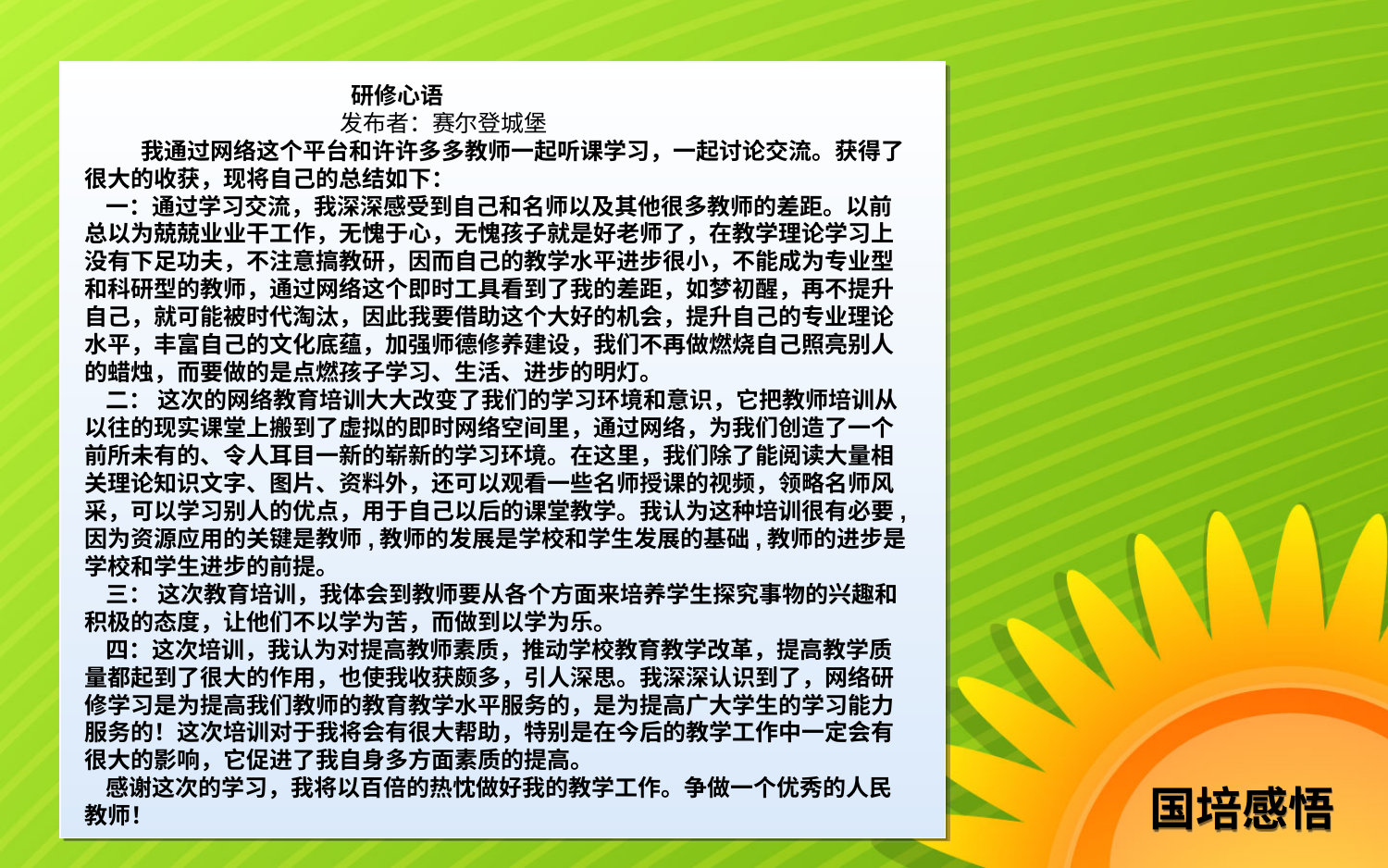

研修心语
                                                 发布者：赛尔登城堡
          我通过网络这个平台和许许多多教师一起听课学习，一起讨论交流。获得了很大的收获，现将自己的总结如下：
    一：通过学习交流，我深深感受到自己和名师以及其他很多教师的差距。以前总以为兢兢业业干工作，无愧于心，无愧孩子就是好老师了，在教学理论学习上没有下足功夫，不注意搞教研，因而自己的教学水平进步很小，不能成为专业型和科研型的教师，通过网络这个即时工具看到了我的差距，如梦初醒，再不提升自己，就可能被时代淘汰，因此我要借助这个大好的机会，提升自己的专业理论水平，丰富自己的文化底蕴，加强师德修养建设，我们不再做燃烧自己照亮别人的蜡烛，而要做的是点燃孩子学习、生活、进步的明灯。
    二： 这次的网络教育培训大大改变了我们的学习环境和意识，它把教师培训从以往的现实课堂上搬到了虚拟的即时网络空间里，通过网络，为我们创造了一个前所未有的、令人耳目一新的崭新的学习环境。在这里，我们除了能阅读大量相关理论知识文字、图片、资料外，还可以观看一些名师授课的视频，领略名师风采，可以学习别人的优点，用于自己以后的课堂教学。我认为这种培训很有必要,因为资源应用的关键是教师,教师的发展是学校和学生发展的基础,教师的进步是学校和学生进步的前提。
    三： 这次教育培训，我体会到教师要从各个方面来培养学生探究事物的兴趣和积极的态度，让他们不以学为苦，而做到以学为乐。
    四：这次培训，我认为对提高教师素质，推动学校教育教学改革，提高教学质量都起到了很大的作用，也使我收获颇多，引人深思。我深深认识到了，网络研修学习是为提高我们教师的教育教学水平服务的，是为提高广大学生的学习能力服务的！这次培训对于我将会有很大帮助，特别是在今后的教学工作中一定会有很大的影响，它促进了我自身多方面素质的提高。
    感谢这次的学习，我将以百倍的热忱做好我的教学工作。争做一个优秀的人民教师！

国培感悟